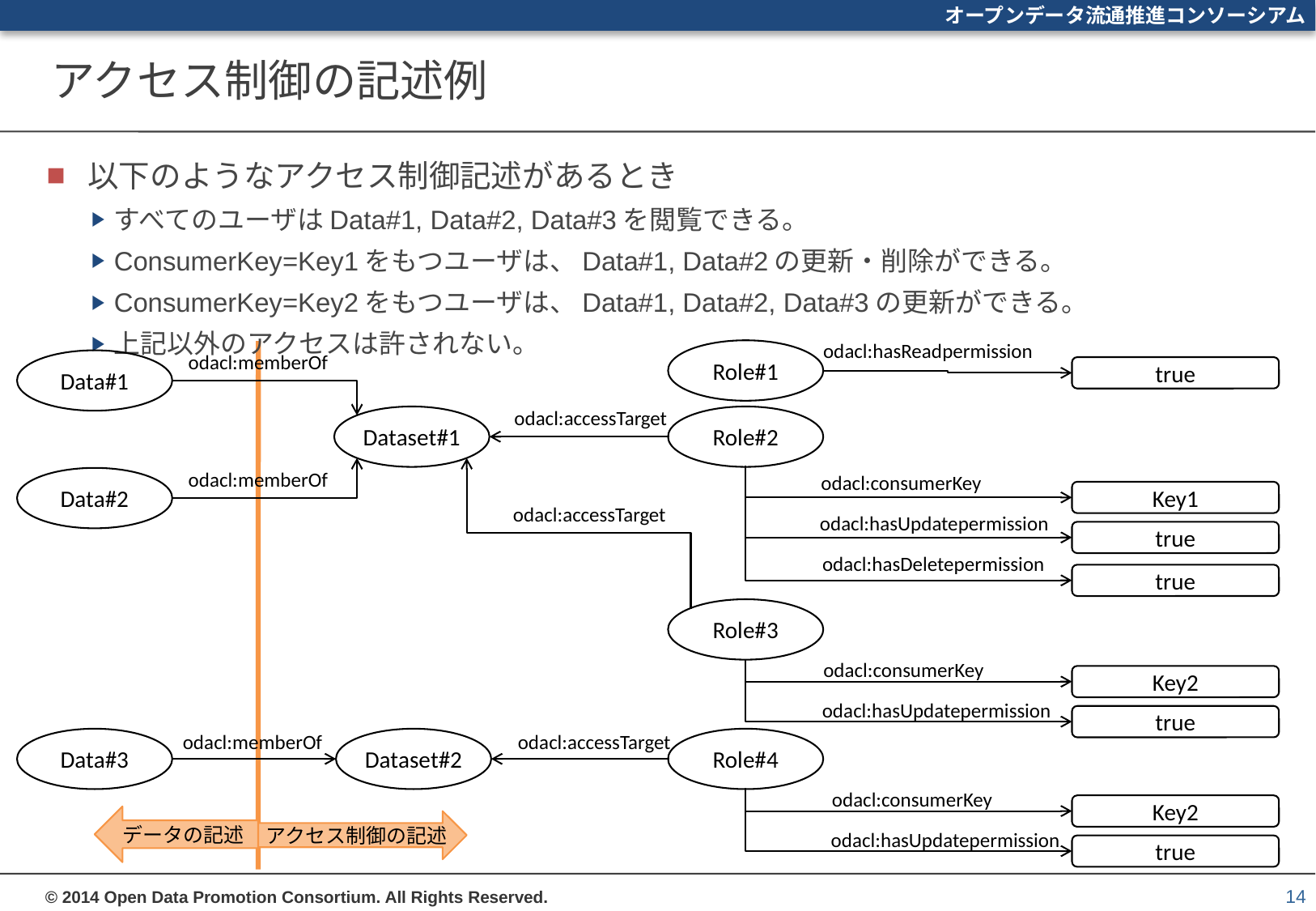

# アクセス制御の記述例
以下のようなアクセス制御記述があるとき
すべてのユーザはData#1, Data#2, Data#3を閲覧できる。
ConsumerKey=Key1をもつユーザは、Data#1, Data#2の更新・削除ができる。
ConsumerKey=Key2をもつユーザは、Data#1, Data#2, Data#3の更新ができる。
上記以外のアクセスは許されない。

odacl:hasReadpermission
Role#1
odacl:memberOf
Data#1
true
odacl:accessTarget
Dataset#1
Role#2
odacl:memberOf
odacl:consumerKey
Data#2
Key1
odacl:accessTarget
odacl:hasUpdatepermission
true
odacl:hasDeletepermission
true
Role#3
odacl:consumerKey
Key2
odacl:hasUpdatepermission
true
odacl:memberOf
odacl:accessTarget
Data#3
Dataset#2
Role#4
odacl:consumerKey
Key2
データの記述
アクセス制御の記述
odacl:hasUpdatepermission
true
14